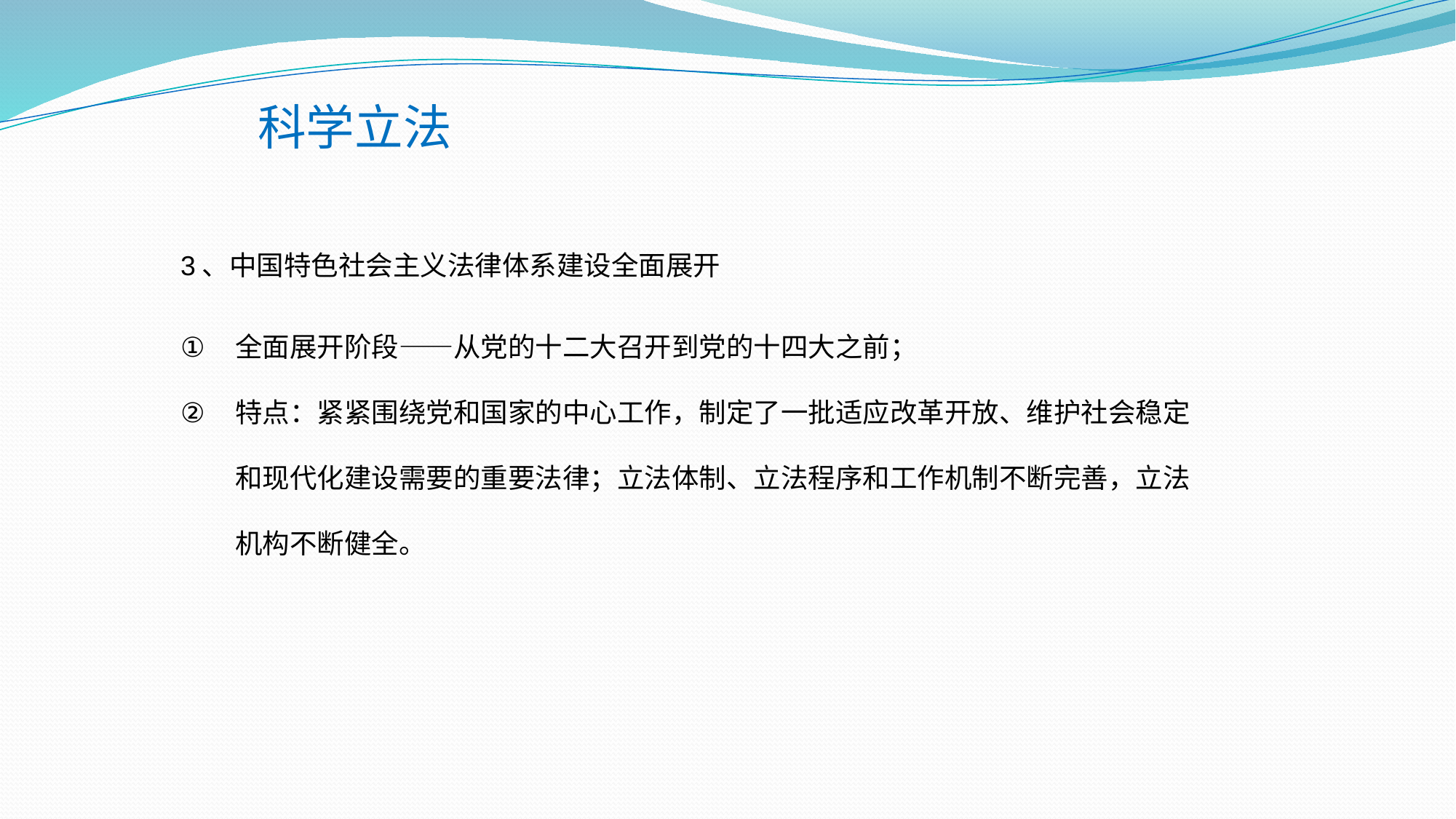

# 科学立法
3、中国特色社会主义法律体系建设全面展开
全面展开阶段——从党的十二大召开到党的十四大之前；
特点：紧紧围绕党和国家的中心工作，制定了一批适应改革开放、维护社会稳定和现代化建设需要的重要法律；立法体制、立法程序和工作机制不断完善，立法机构不断健全。